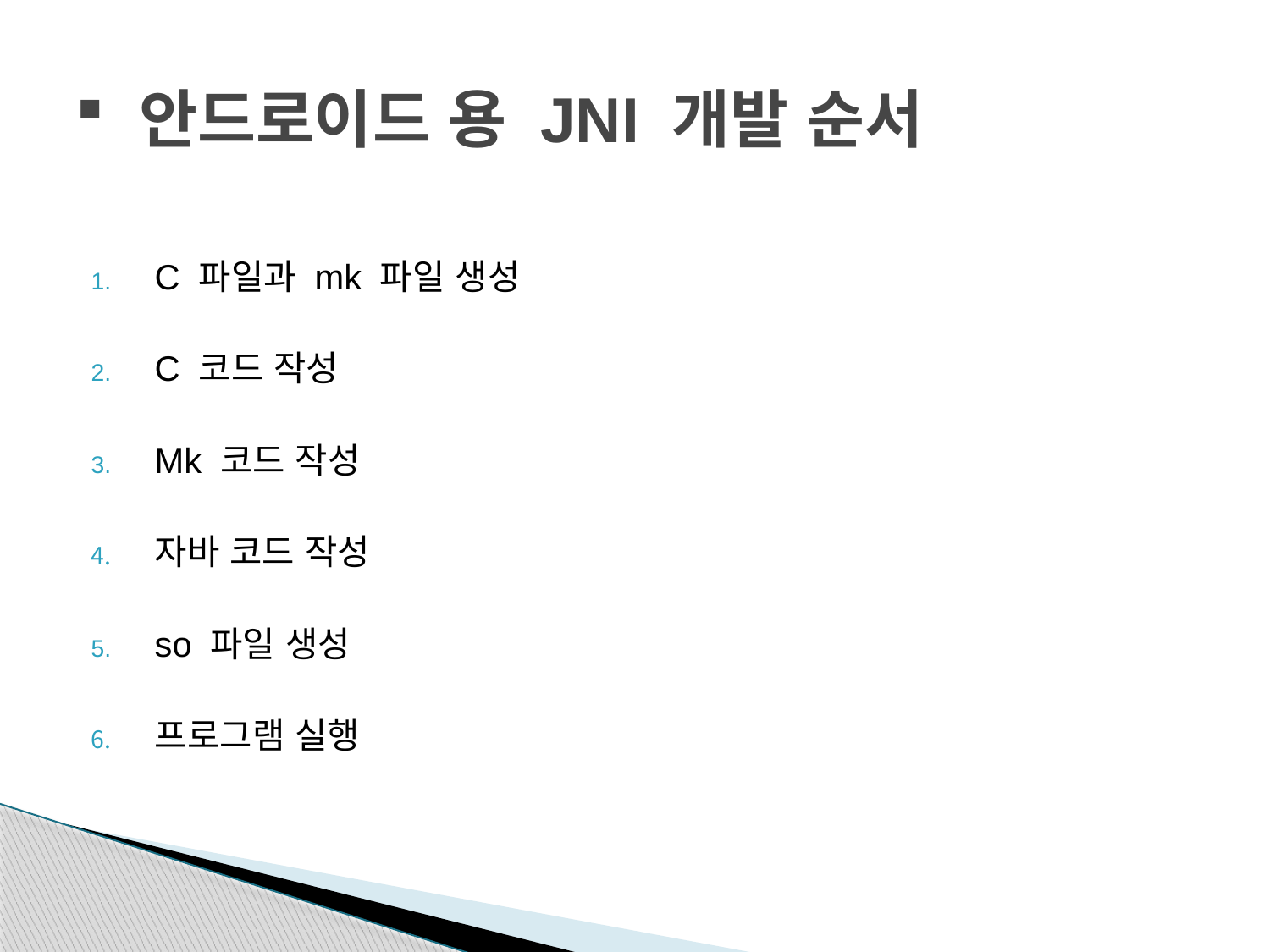

# 안드로이드 용 JNI 개발 순서
C 파일과 mk 파일 생성
C 코드 작성
Mk 코드 작성
자바 코드 작성
so 파일 생성
프로그램 실행